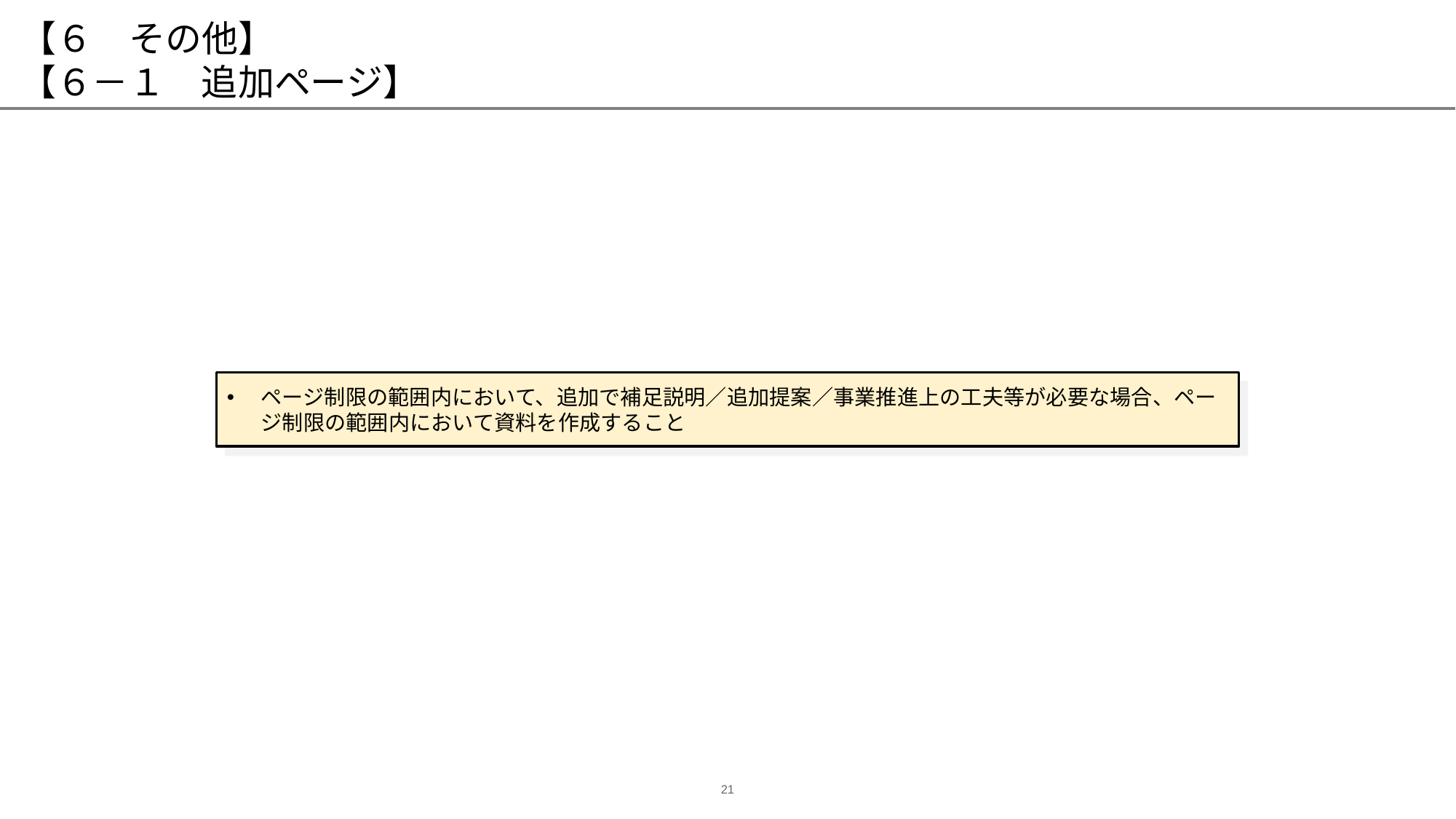

# 【６　その他】 【６－１　追加ページ】
ページ制限の範囲内において、追加で補足説明／追加提案／事業推進上の工夫等が必要な場合、ページ制限の範囲内において資料を作成すること